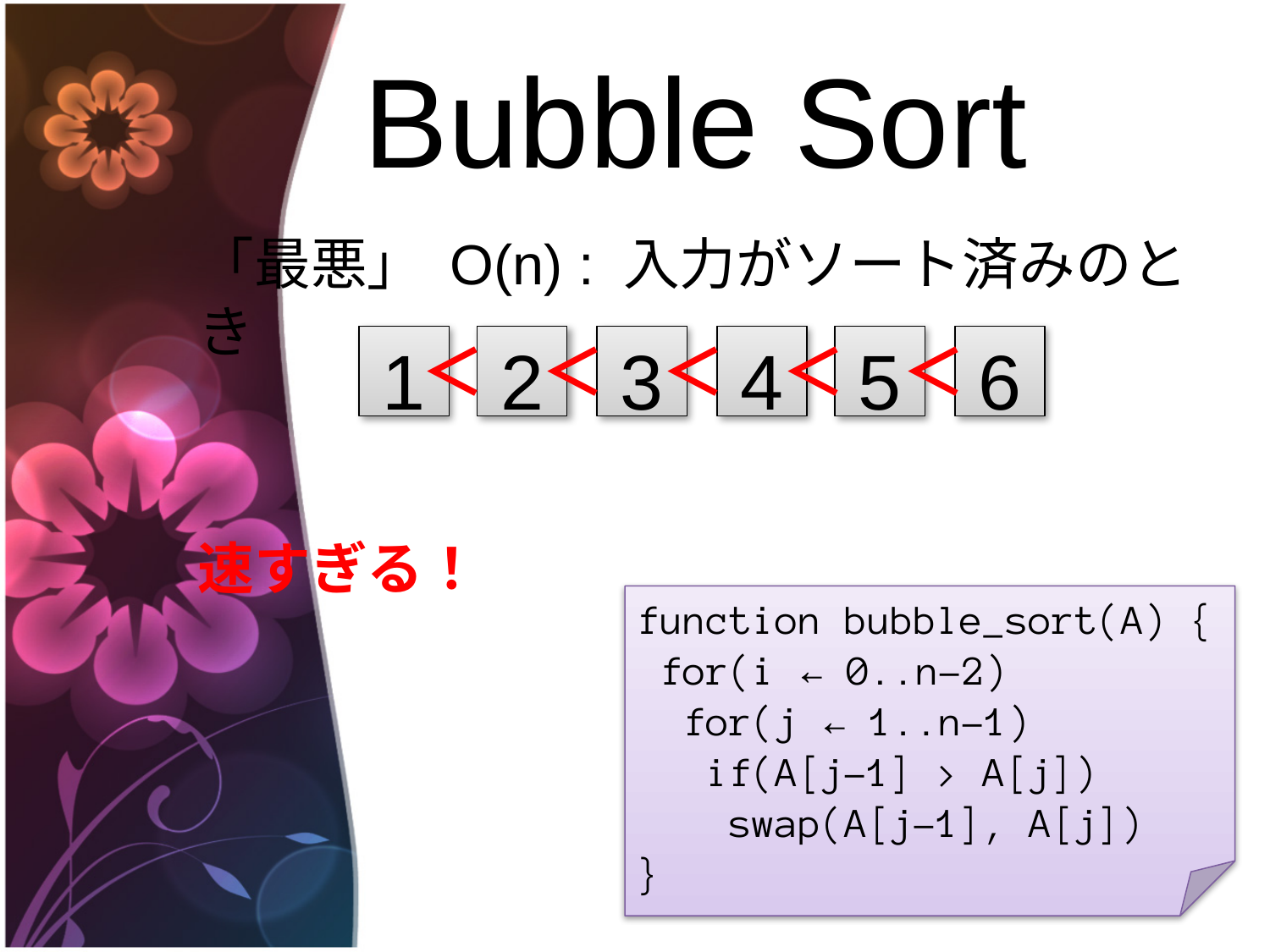

# Bubble Sort
「最悪」 O(n) : 入力がソート済みのとき

速すぎる！
1
2
3
4
＜
5
6
＜
＜
＜
＜
function bubble_sort(A) {
 for(i ← 0..n-2)
  for(j ← 1..n-1)
   if(A[j-1] > A[j])
    swap(A[j-1], A[j])
}